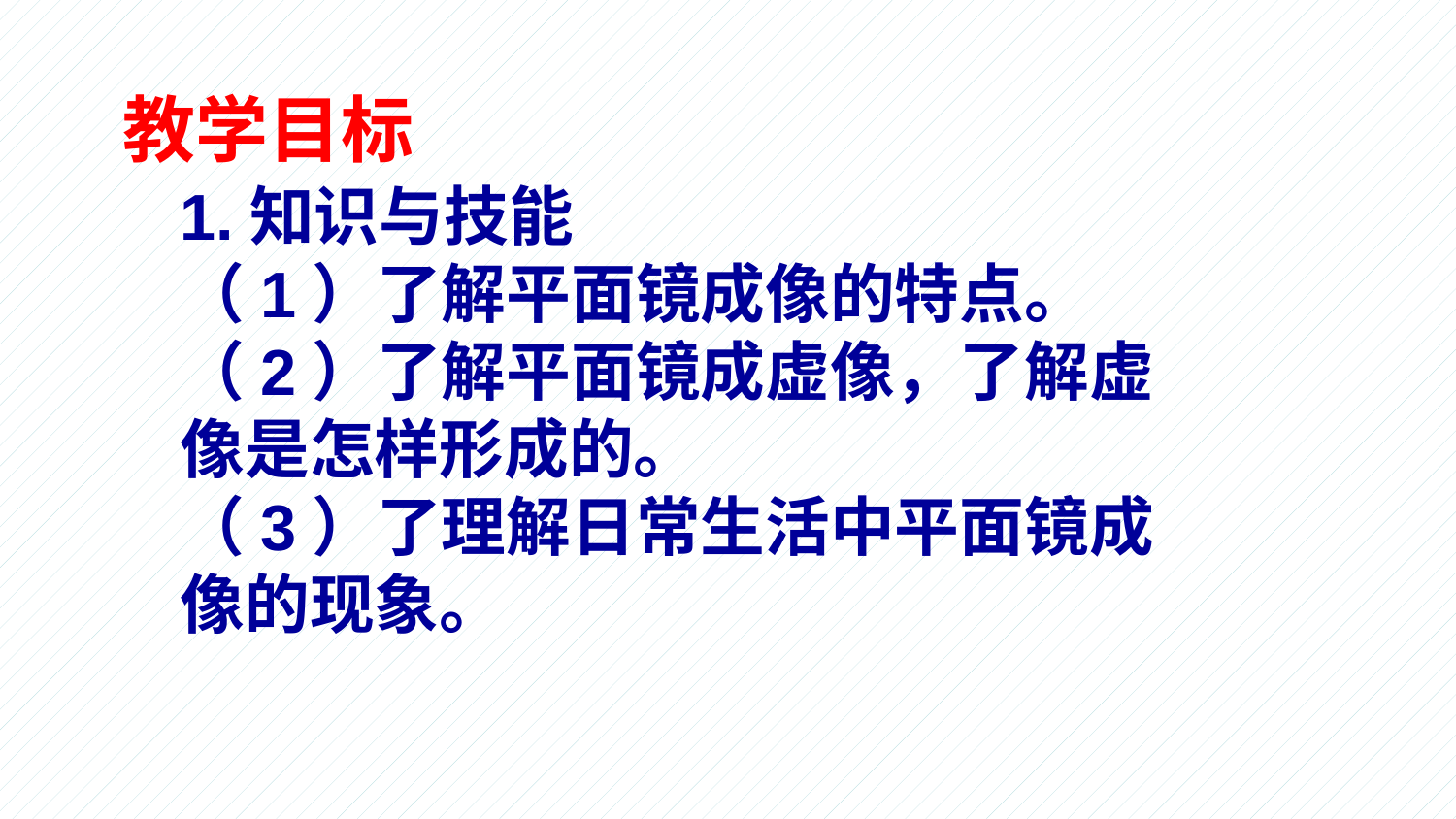

教学目标
1.知识与技能
（1）了解平面镜成像的特点。
（2）了解平面镜成虚像，了解虚像是怎样形成的。
（3）了理解日常生活中平面镜成像的现象。